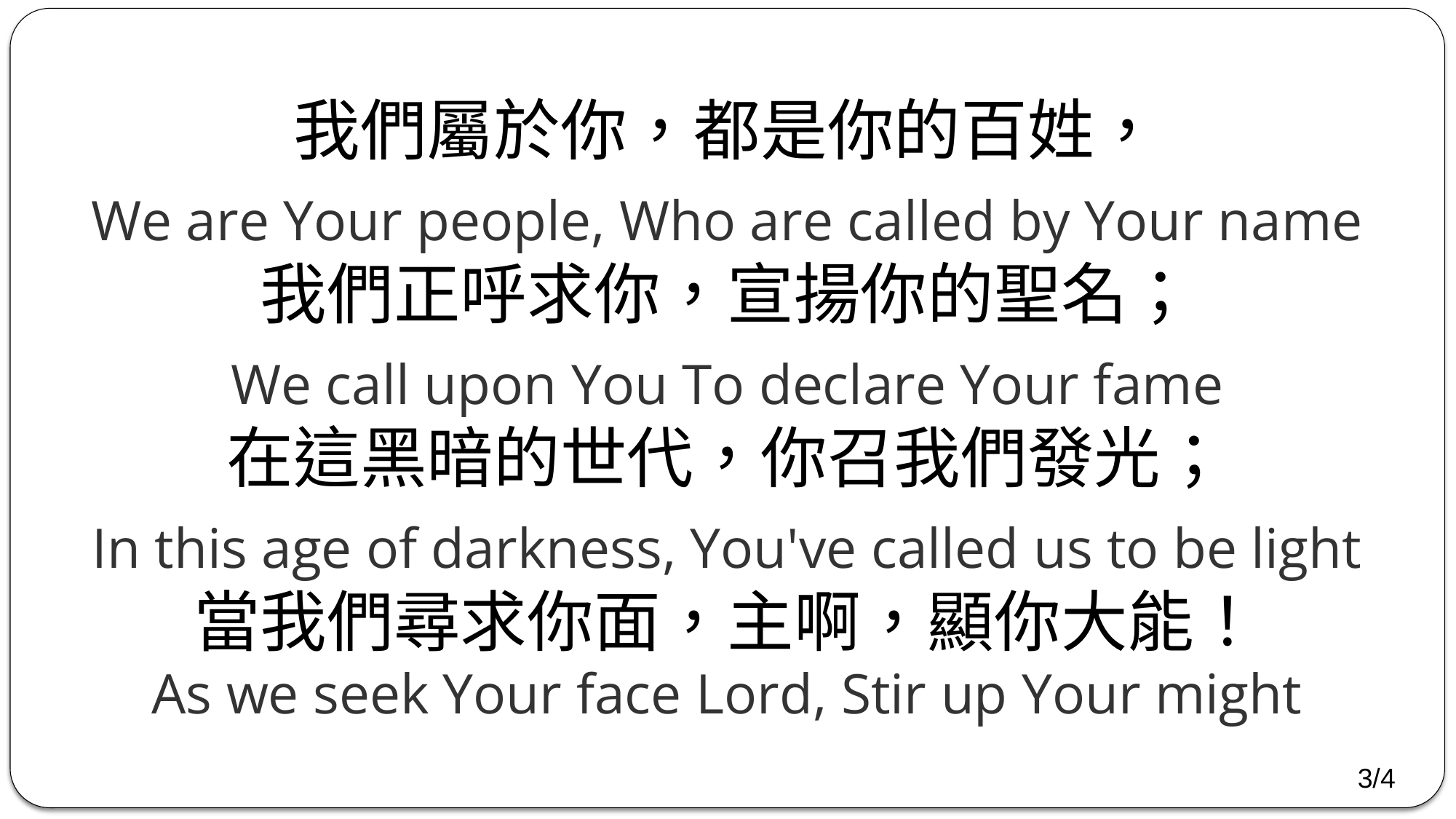

我們屬於你，都是你的百姓，
We are Your people, Who are called by Your name
我們正呼求你，宣揚你的聖名；
We call upon You To declare Your fame
在這黑暗的世代，你召我們發光；
In this age of darkness, You've called us to be light
當我們尋求你面，主啊，顯你大能！
As we seek Your face Lord, Stir up Your might
3/4